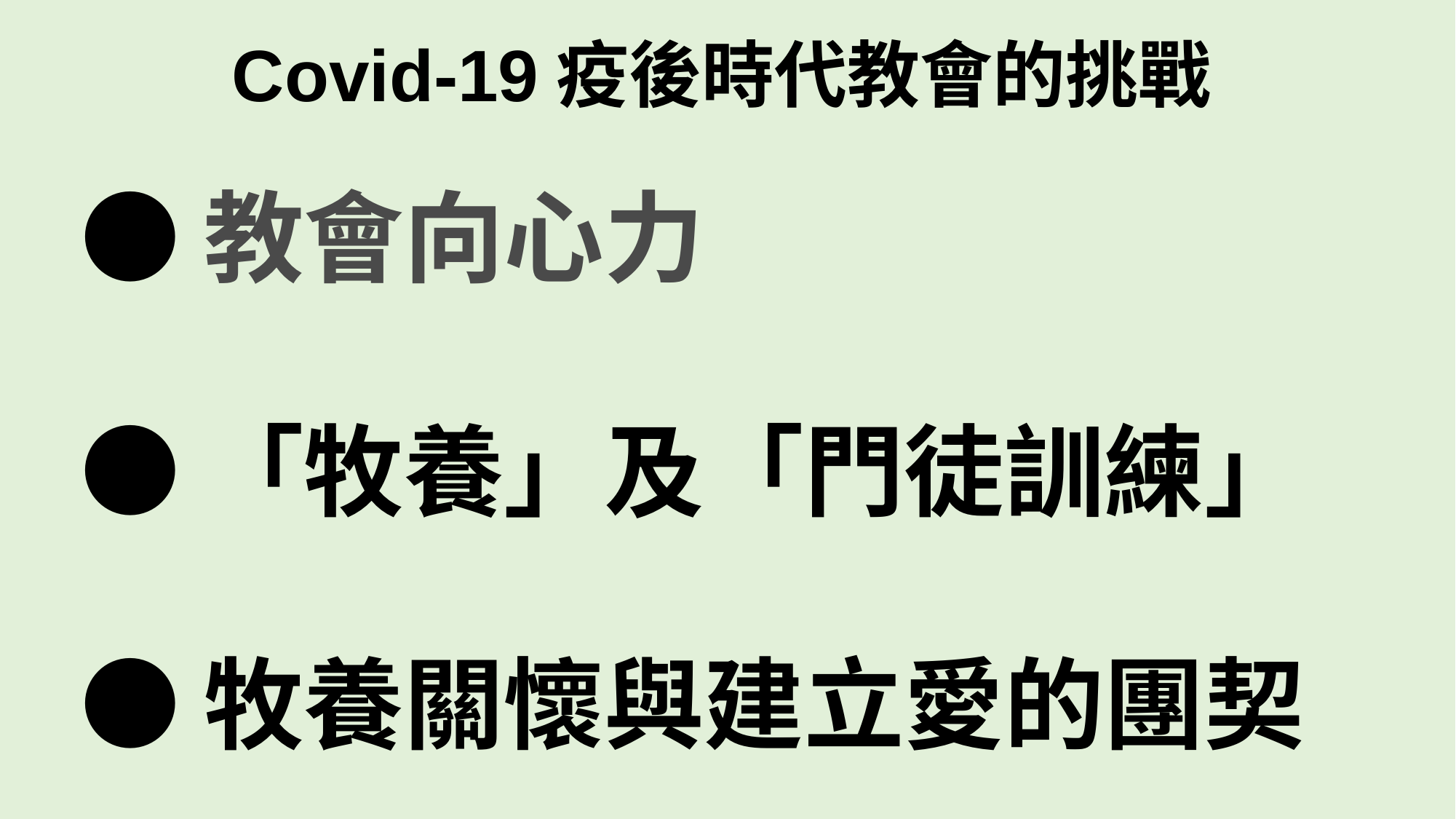

# Covid-19疫後時代教會的挑戰
●教會向心力

●「牧養」及「門徒訓練」

●牧養關懷與建立愛的團契